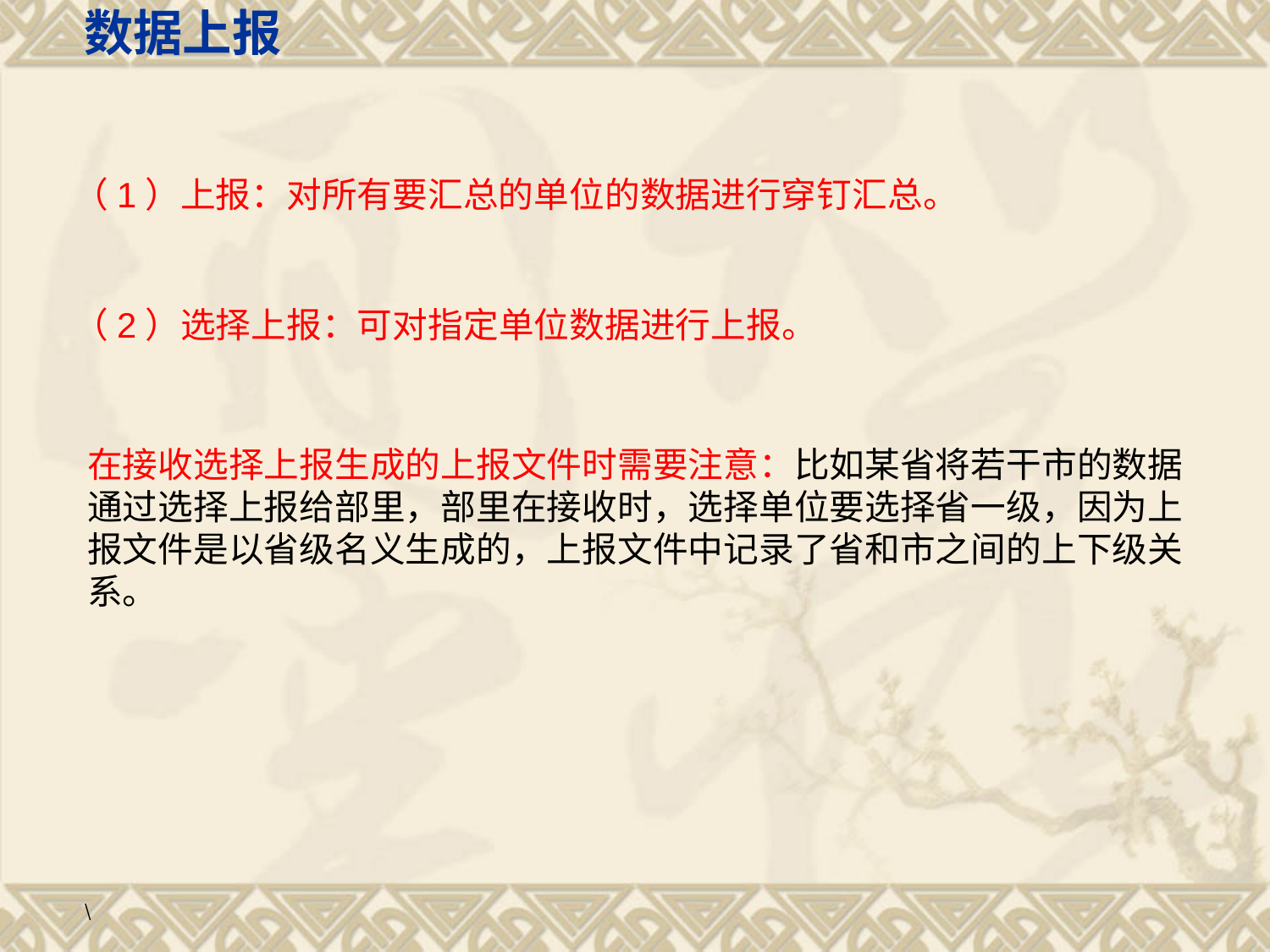

数据上报
（1）上报：对所有要汇总的单位的数据进行穿钉汇总。
（2）选择上报：可对指定单位数据进行上报。
在接收选择上报生成的上报文件时需要注意：比如某省将若干市的数据通过选择上报给部里，部里在接收时，选择单位要选择省一级，因为上报文件是以省级名义生成的，上报文件中记录了省和市之间的上下级关系。
\